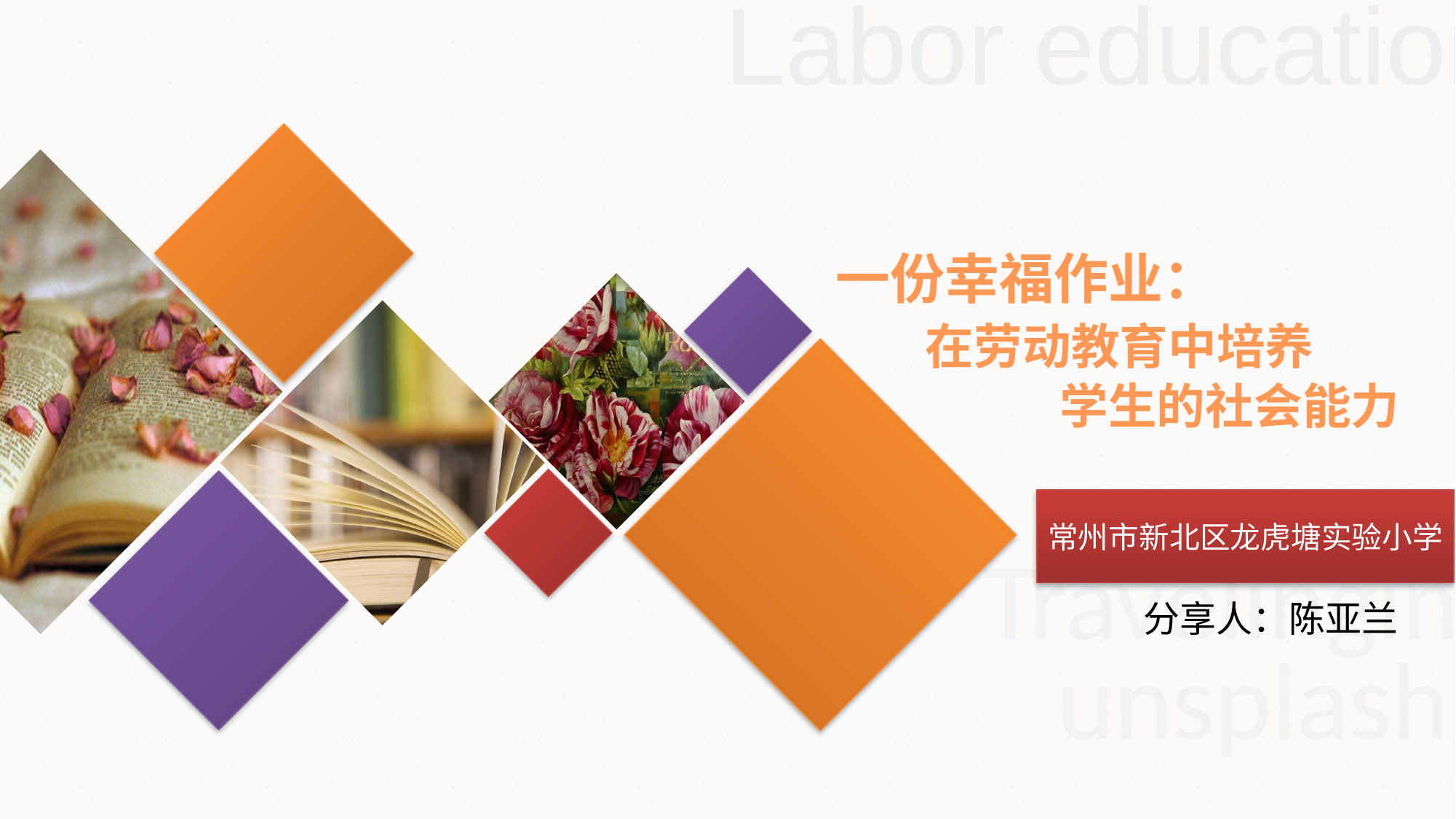

Labor education

一份幸福作业：
              在劳动教育中培养
学生的社会能力

常州市新北区龙虎塘实验小学

Travelingin
   unsplash
分享人：陈亚兰